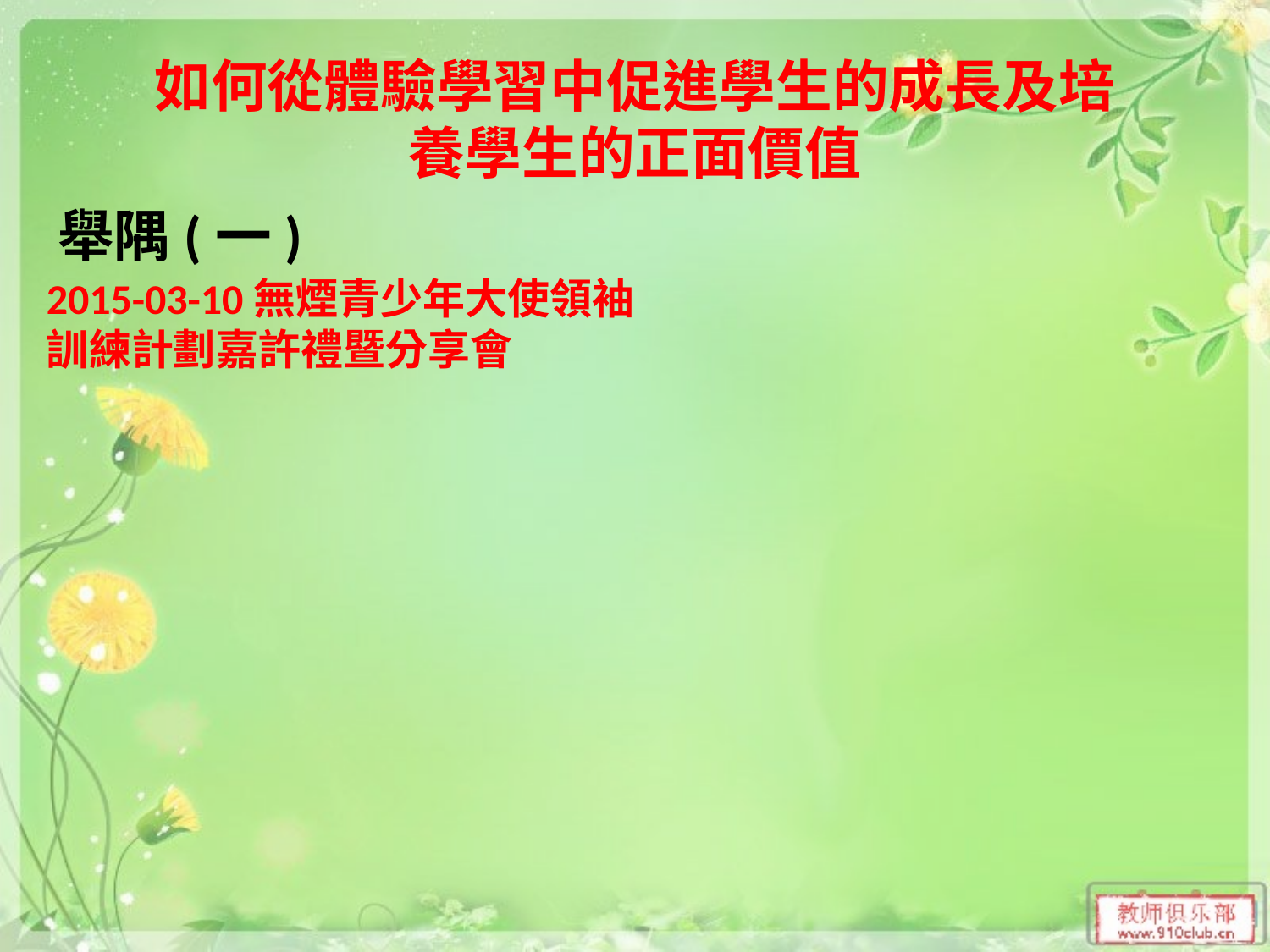

如何從體驗學習中促進學生的成長及培養學生的正面價值
舉隅(一)

2015-03-10無煙青少年大使領袖訓練計劃嘉許禮暨分享會